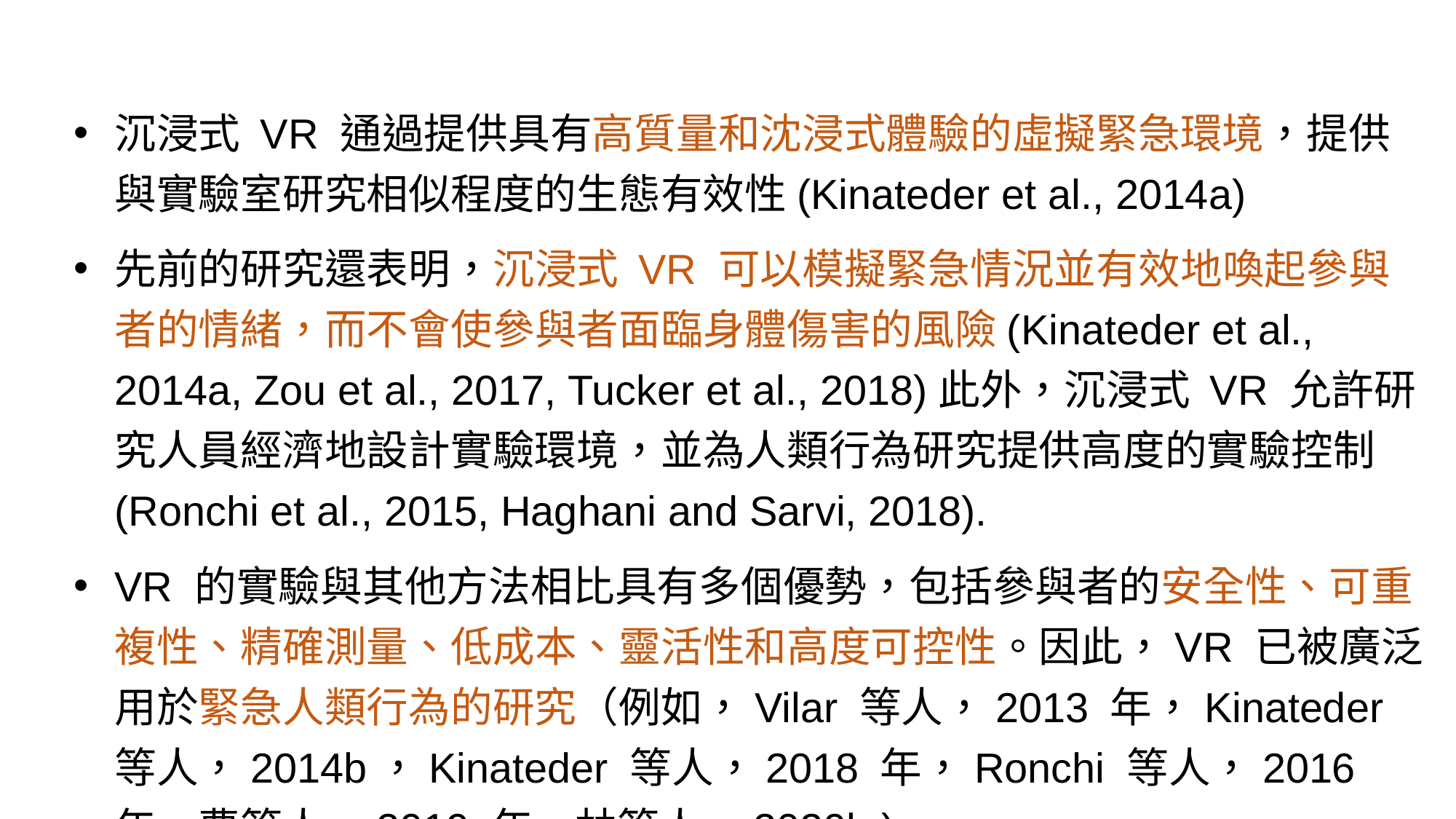

沉浸式 VR 通過提供具有高質量和沈浸式體驗的虛擬緊急環境，提供與實驗室研究相似程度的生態有效性(Kinateder et al., 2014a)
先前的研究還表明，沉浸式 VR 可以模擬緊急情況並有效地喚起參與者的情緒，而不會使參與者面臨身體傷害的風險(Kinateder et al., 2014a, Zou et al., 2017, Tucker et al., 2018)此外，沉浸式 VR 允許研究人員經濟地設計實驗環境，並為人類行為研究提供高度的實驗控制(Ronchi et al., 2015, Haghani and Sarvi, 2018).
VR 的實驗與其他方法相比具有多個優勢，包括參與者的安全性、可重複性、精確測量、低成本、靈活性和高度可控性。因此，VR 已被廣泛用於緊急人類行為的研究（例如，Vilar 等人，2013 年，Kinateder 等人，2014b，Kinateder 等人，2018 年，Ronchi 等人，2016 年，曹等人，2019 年，林等人，2020b )